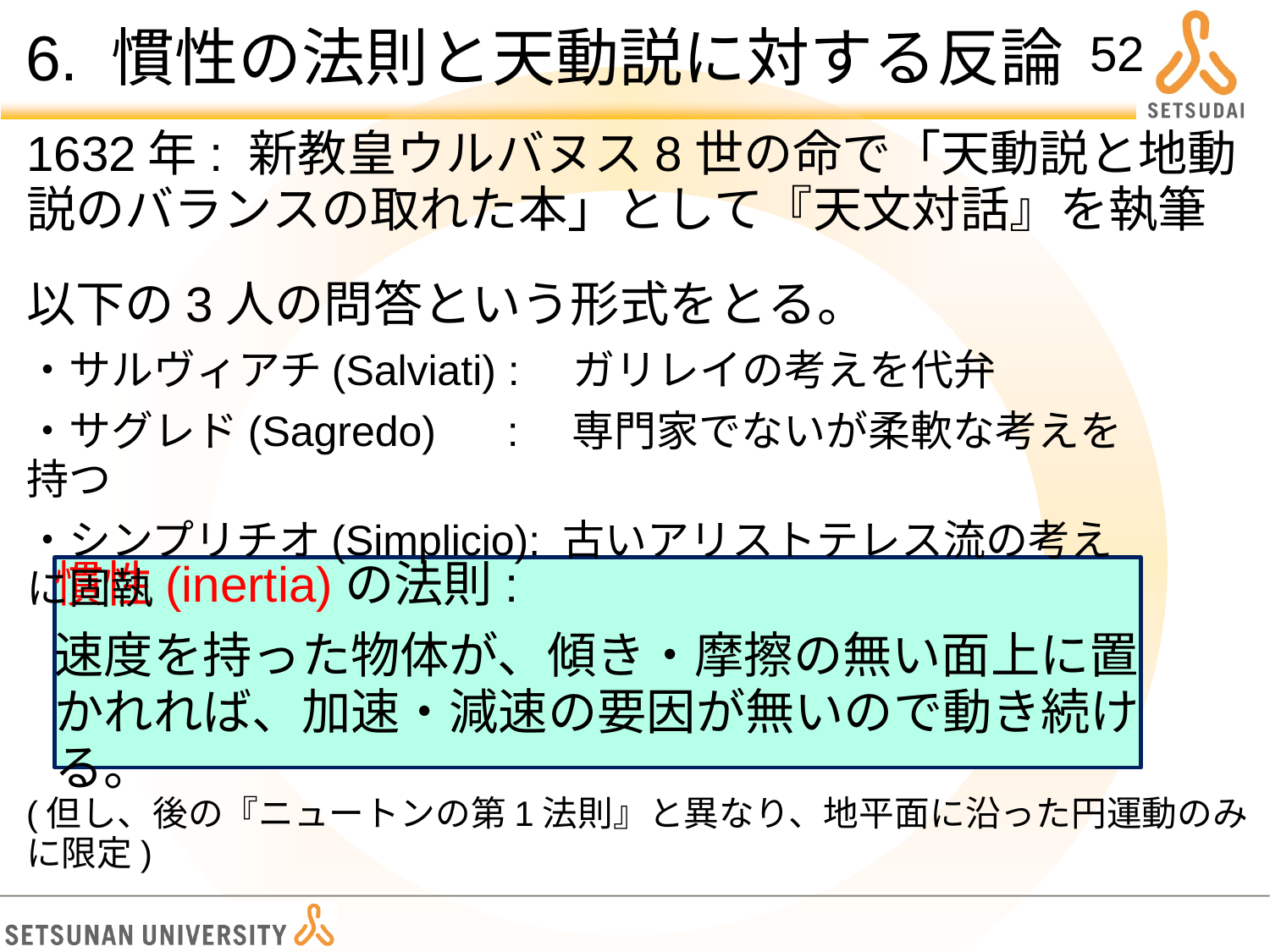

# 6. 慣性の法則と天動説に対する反論
52
1632年: 新教皇ウルバヌス8世の命で「天動説と地動説のバランスの取れた本」として『天文対話』を執筆
以下の3人の問答という形式をとる。
・サルヴィアチ(Salviati) :　ガリレイの考えを代弁
・サグレド(Sagredo)      :　専門家でないが柔軟な考えを持つ
・シンプリチオ(Simplicio): 古いアリストテレス流の考えに固執
慣性(inertia)の法則:
速度を持った物体が、傾き・摩擦の無い面上に置かれれば、加速・減速の要因が無いので動き続ける。
(但し、後の『ニュートンの第1法則』と異なり、地平面に沿った円運動のみに限定)